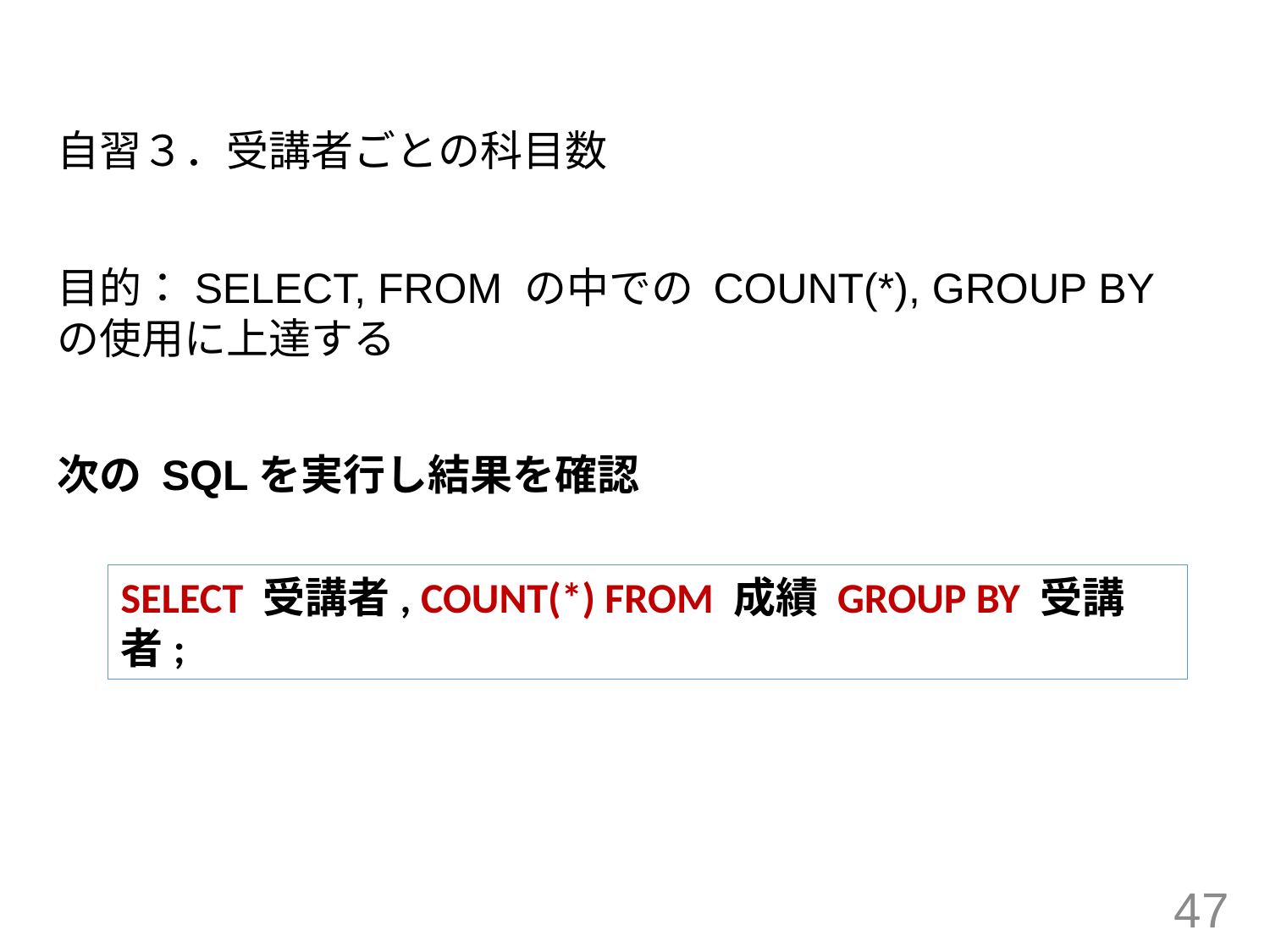

#
自習３．受講者ごとの科目数

目的：SELECT, FROM の中での COUNT(*), GROUP BY の使用に上達する

次の SQLを実行し結果を確認

SELECT 受講者, COUNT(*) FROM 成績 GROUP BY 受講者;
47